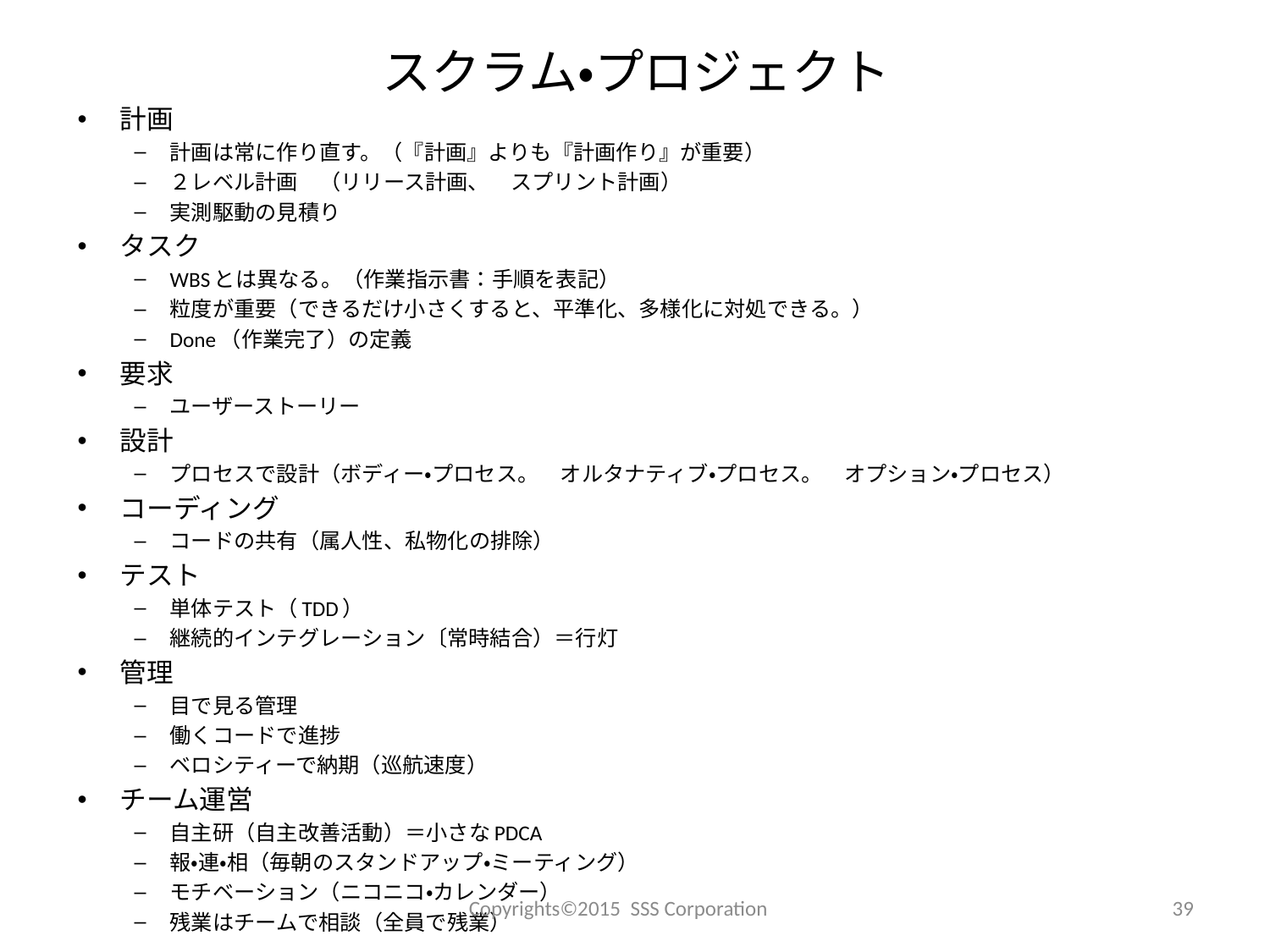

# スクラム・プロジェクト
計画
計画は常に作り直す。（『計画』よりも『計画作り』が重要）
２レベル計画　（リリース計画、　スプリント計画）
実測駆動の見積り
タスク
WBSとは異なる。（作業指示書：手順を表記）
粒度が重要（できるだけ小さくすると、平準化、多様化に対処できる。）
Done（作業完了）の定義
要求
ユーザーストーリー
設計
プロセスで設計（ボディー・プロセス。　オルタナティブ・プロセス。　オプション・プロセス）
コーディング
コードの共有（属人性、私物化の排除）
テスト
単体テスト（TDD）
継続的インテグレーション〔常時結合）＝行灯
管理
目で見る管理
働くコードで進捗
ベロシティーで納期（巡航速度）
チーム運営
自主研（自主改善活動）＝小さなPDCA
報・連・相（毎朝のスタンドアップ・ミーティング）
モチベーション（ニコニコ・カレンダー）
残業はチームで相談（全員で残業）
Copyrights©2015  SSS Corporation
39